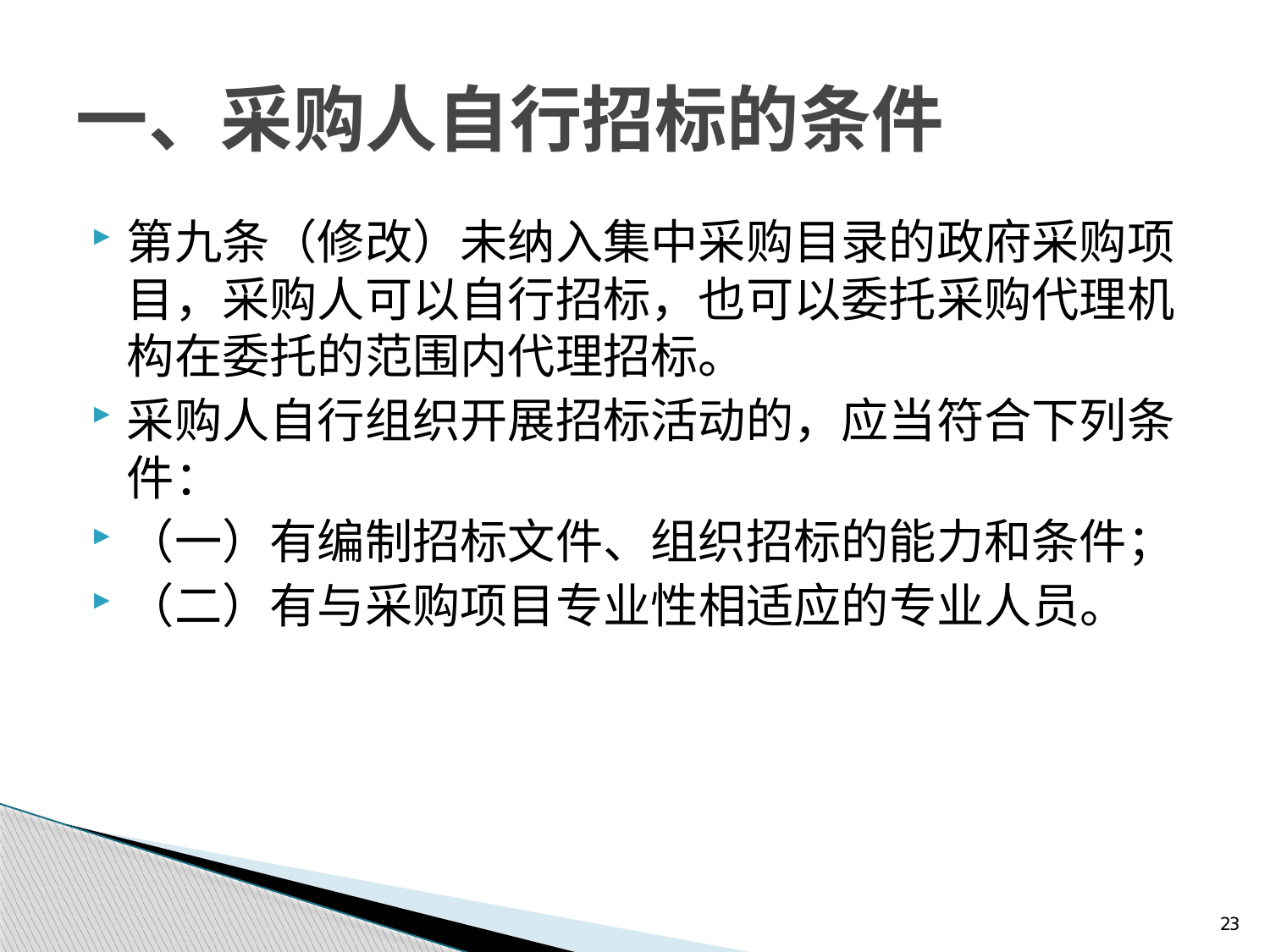

# 一、采购人自行招标的条件
第九条（修改）未纳入集中采购目录的政府采购项目，采购人可以自行招标，也可以委托采购代理机构在委托的范围内代理招标。
采购人自行组织开展招标活动的，应当符合下列条件：
（一）有编制招标文件、组织招标的能力和条件；
（二）有与采购项目专业性相适应的专业人员。
23